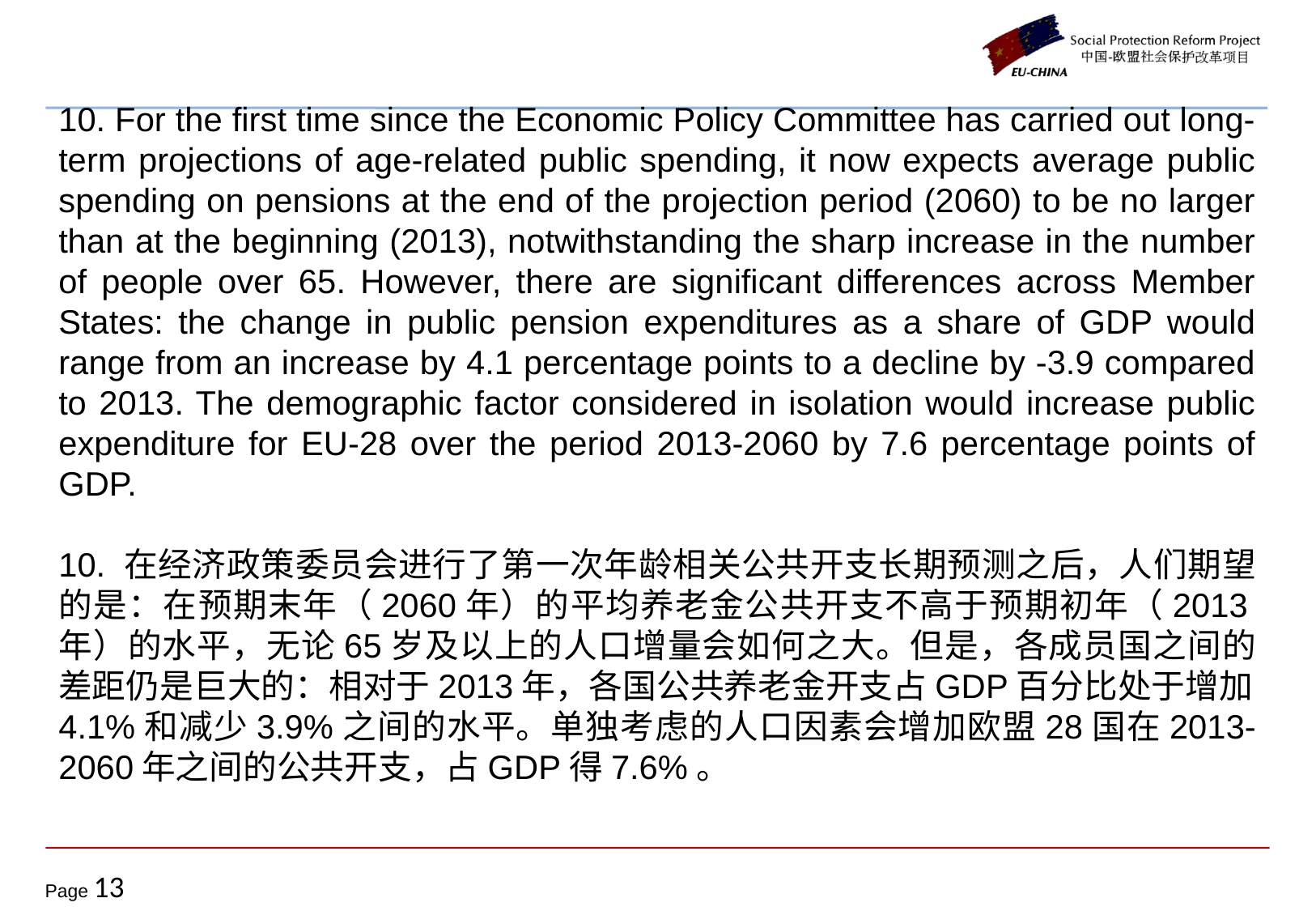

10. For the first time since the Economic Policy Committee has carried out long-term projections of age-related public spending, it now expects average public spending on pensions at the end of the projection period (2060) to be no larger than at the beginning (2013), notwithstanding the sharp increase in the number of people over 65. However, there are significant differences across Member States: the change in public pension expenditures as a share of GDP would range from an increase by 4.1 percentage points to a decline by -3.9 compared to 2013. The demographic factor considered in isolation would increase public expenditure for EU-28 over the period 2013-2060 by 7.6 percentage points of GDP.

10. 在经济政策委员会进行了第一次年龄相关公共开支长期预测之后，人们期望的是：在预期末年（2060年）的平均养老金公共开支不高于预期初年（2013年）的水平，无论65岁及以上的人口增量会如何之大。但是，各成员国之间的差距仍是巨大的：相对于2013年，各国公共养老金开支占GDP百分比处于增加4.1%和减少3.9%之间的水平。单独考虑的人口因素会增加欧盟28国在2013-2060年之间的公共开支，占GDP得7.6%。